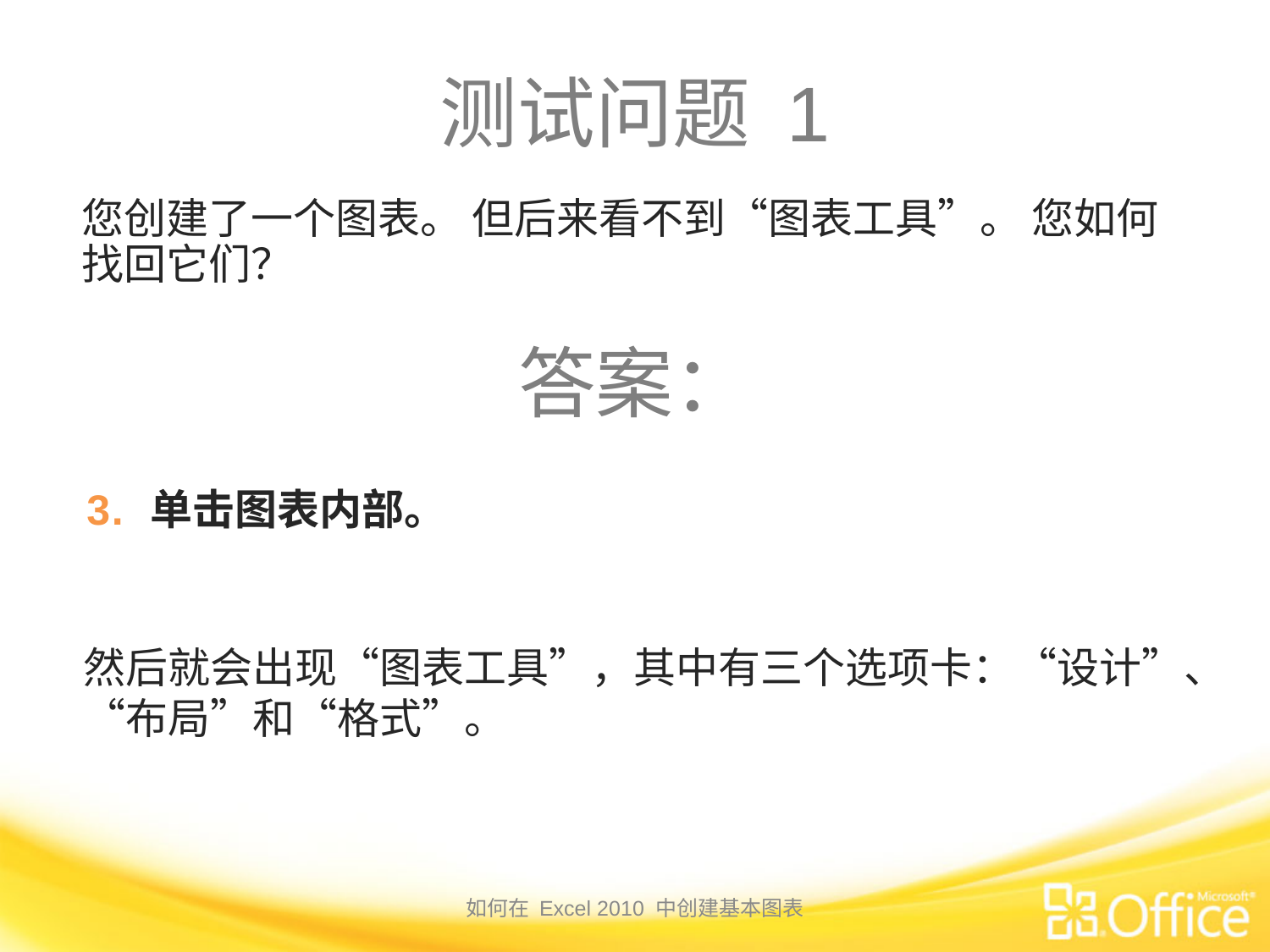

# 测试问题 1
您创建了一个图表。 但后来看不到“图表工具”。 您如何找回它们？
答案：
单击图表内部。
然后就会出现“图表工具”，其中有三个选项卡：“设计”、“布局”和“格式”。
如何在 Excel 2010 中创建基本图表